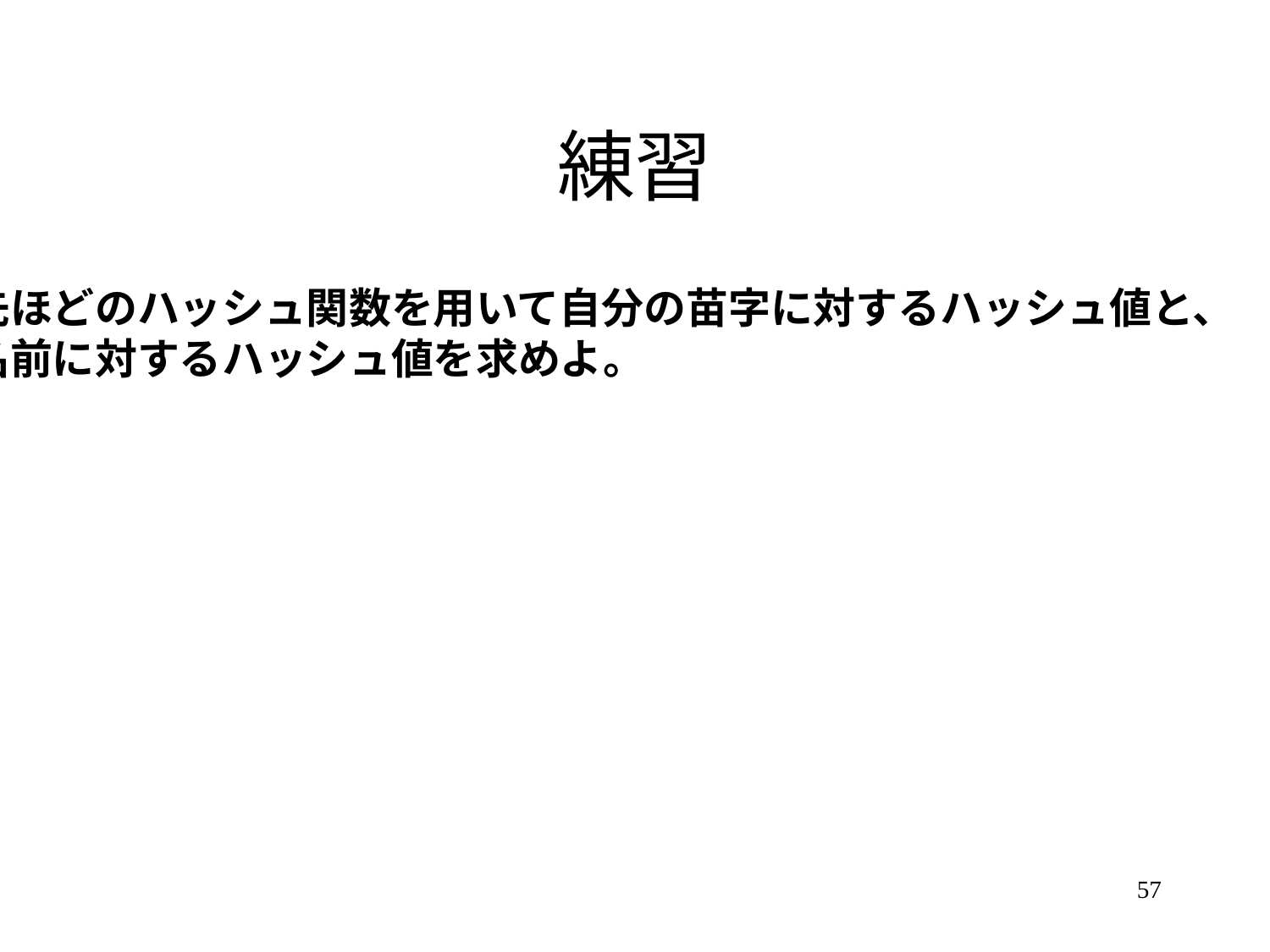

# 練習
先ほどのハッシュ関数を用いて自分の苗字に対するハッシュ値と、
名前に対するハッシュ値を求めよ。
57